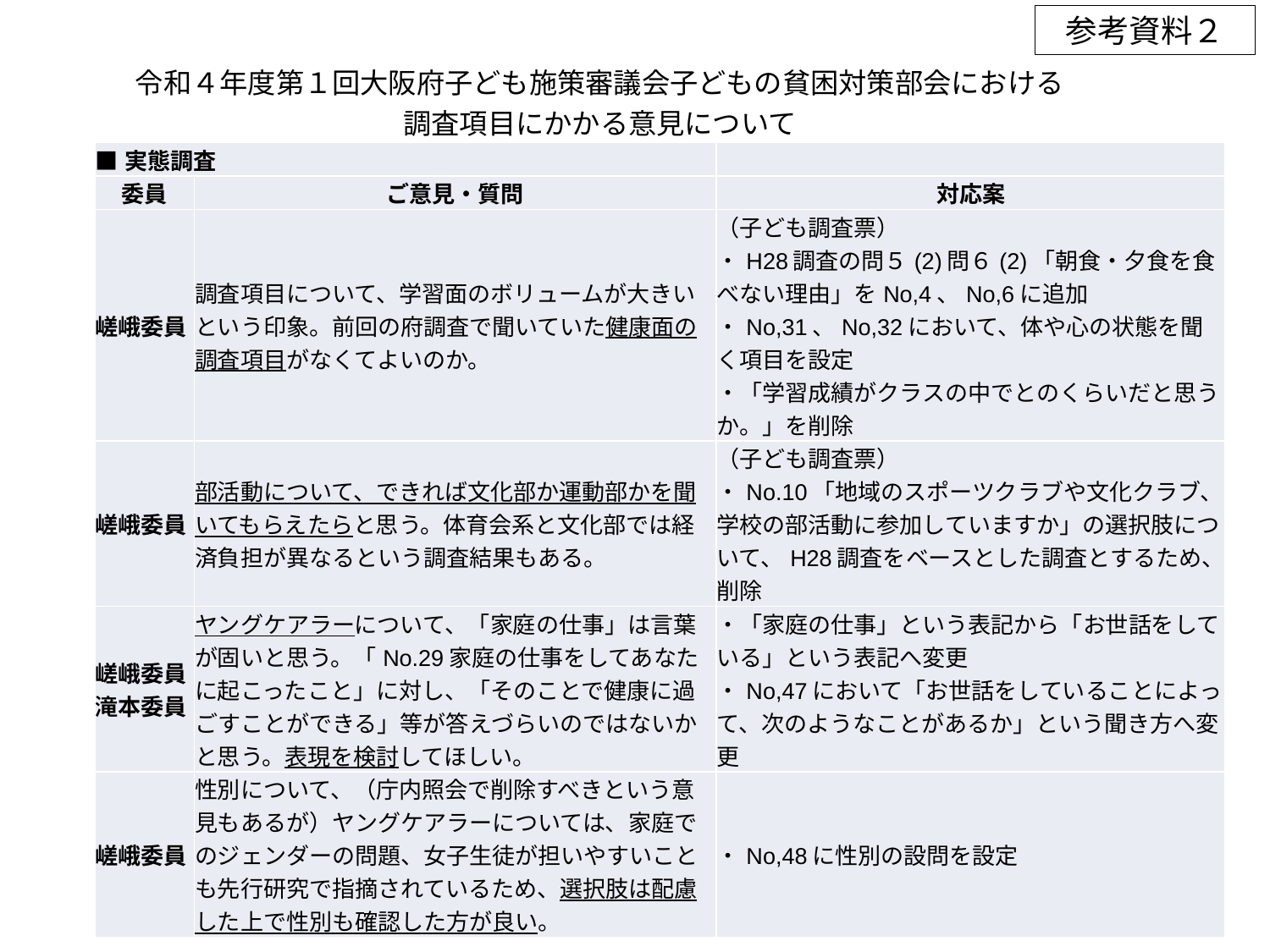

参考資料２
| 令和４年度第１回大阪府子ども施策審議会子どもの貧困対策部会における 調査項目にかかる意見について |
| --- |
| ■実態調査 |  |  |
| --- | --- | --- |
| 委員 | ご意見・質問 | 対応案 |
| 嵯峨委員 | 調査項目について、学習面のボリュームが大きいという印象。前回の府調査で聞いていた健康面の調査項目がなくてよいのか。 | （子ども調査票） ・H28調査の問５(2)問６(2)「朝食・夕食を食べない理由」をNo,4、No,6に追加 ・No,31、No,32において、体や心の状態を聞く項目を設定 ・「学習成績がクラスの中でとのくらいだと思うか。」を削除 |
| 嵯峨委員 | 部活動について、できれば文化部か運動部かを聞いてもらえたらと思う。体育会系と文化部では経済負担が異なるという調査結果もある。 | （子ども調査票） ・No.10「地域のスポーツクラブや文化クラブ、学校の部活動に参加していますか」の選択肢について、H28調査をベースとした調査とするため、削除 |
| 嵯峨委員 滝本委員 | ヤングケアラーについて、「家庭の仕事」は言葉が固いと思う。「No.29家庭の仕事をしてあなたに起こったこと」に対し、「そのことで健康に過ごすことができる」等が答えづらいのではないかと思う。表現を検討してほしい。 | ・「家庭の仕事」という表記から「お世話をしている」という表記へ変更 ・No,47において「お世話をしていることによって、次のようなことがあるか」という聞き方へ変更 |
| 嵯峨委員 | 性別について、（庁内照会で削除すべきという意見もあるが）ヤングケアラーについては、家庭でのジェンダーの問題、女子生徒が担いやすいことも先行研究で指摘されているため、選択肢は配慮した上で性別も確認した方が良い。 | ・No,48に性別の設問を設定 |